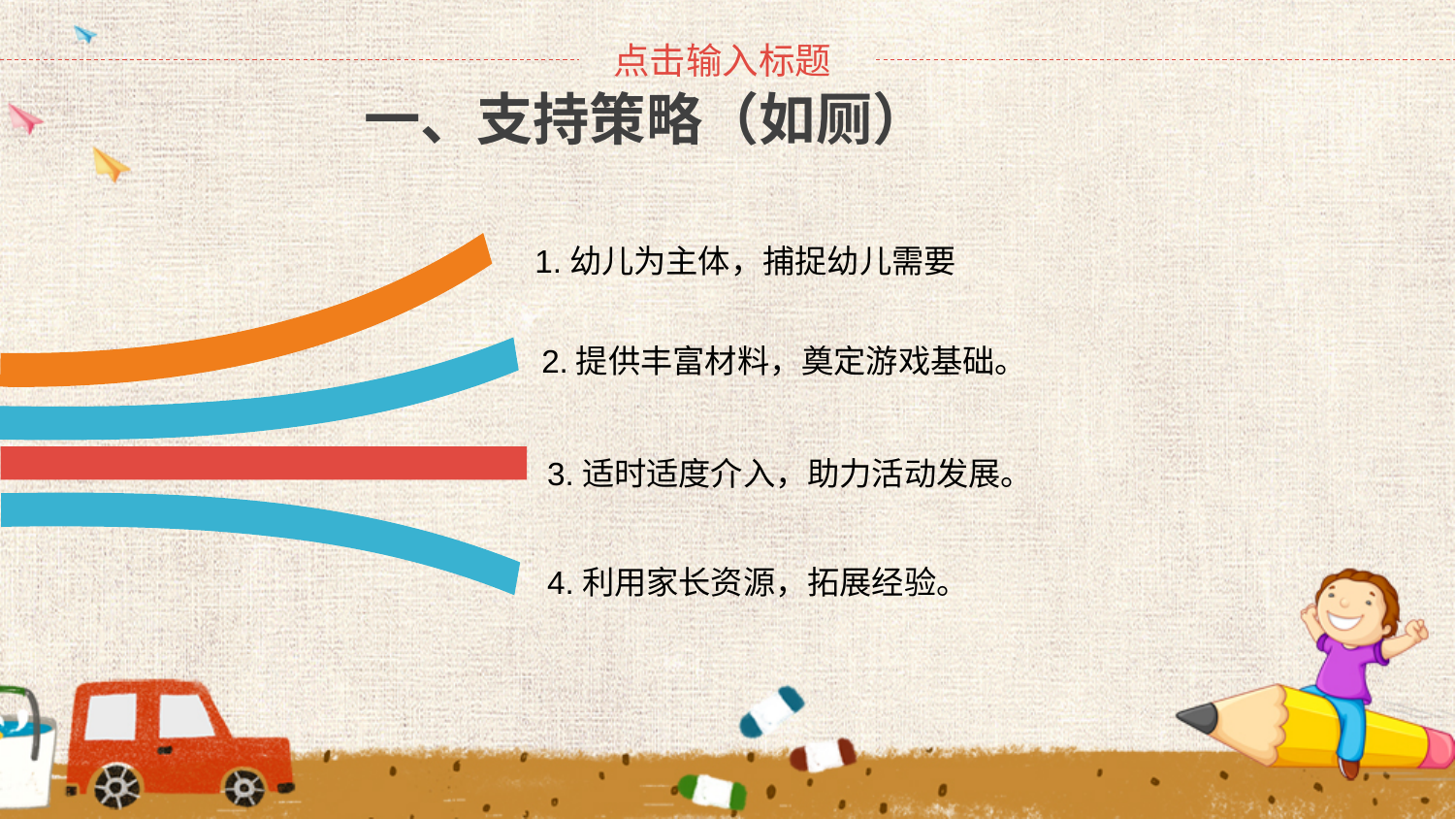

一、支持策略（如厕）

1.幼儿为主体，捕捉幼儿需要

2.提供丰富材料，奠定游戏基础。

3.适时适度介入，助力活动发展。

4.利用家长资源，拓展经验。